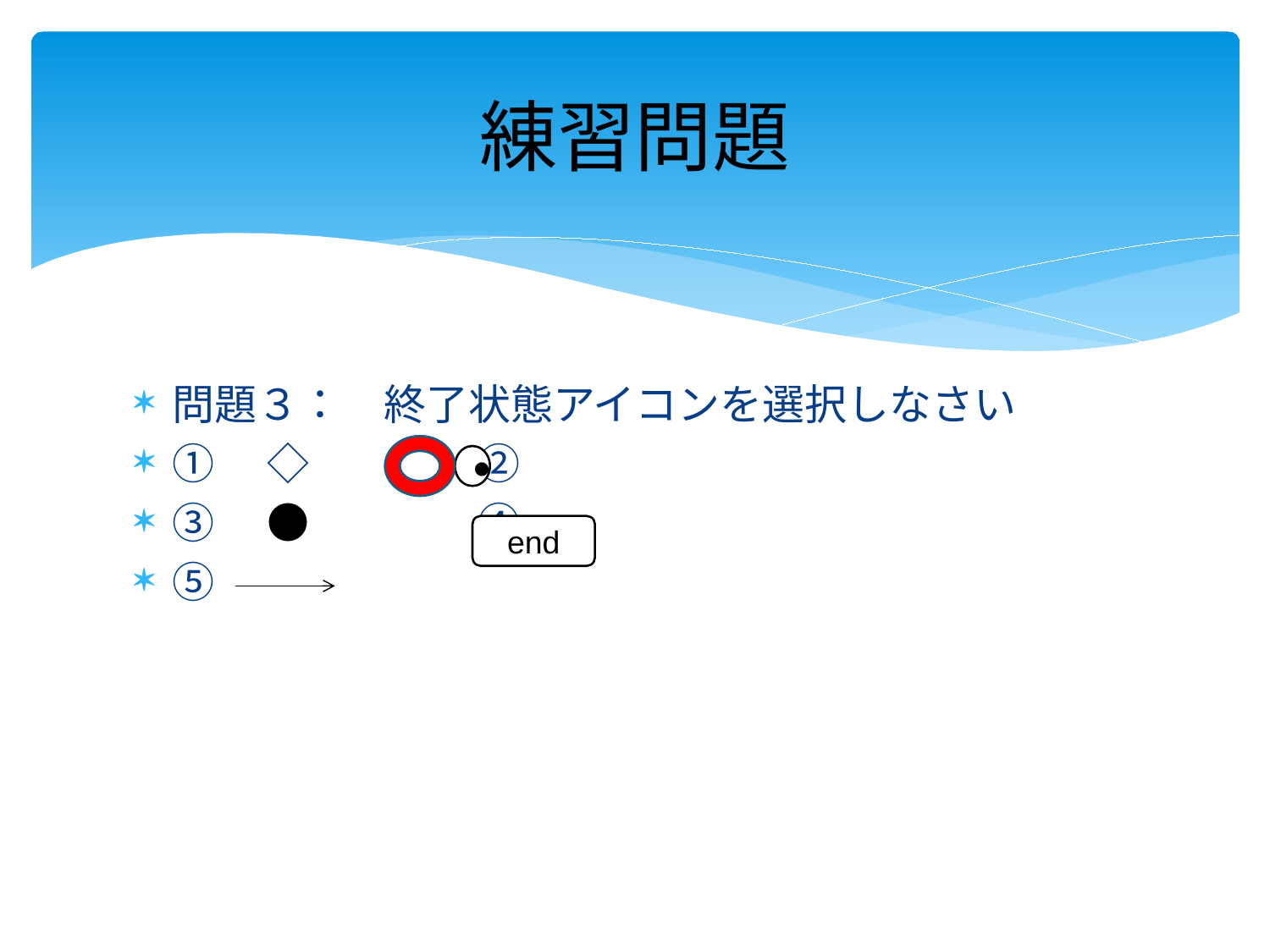

# 練習問題
問題３：　終了状態アイコンを選択しなさい
①　◇　　　　②
③　●　　　　④
⑤

●
end